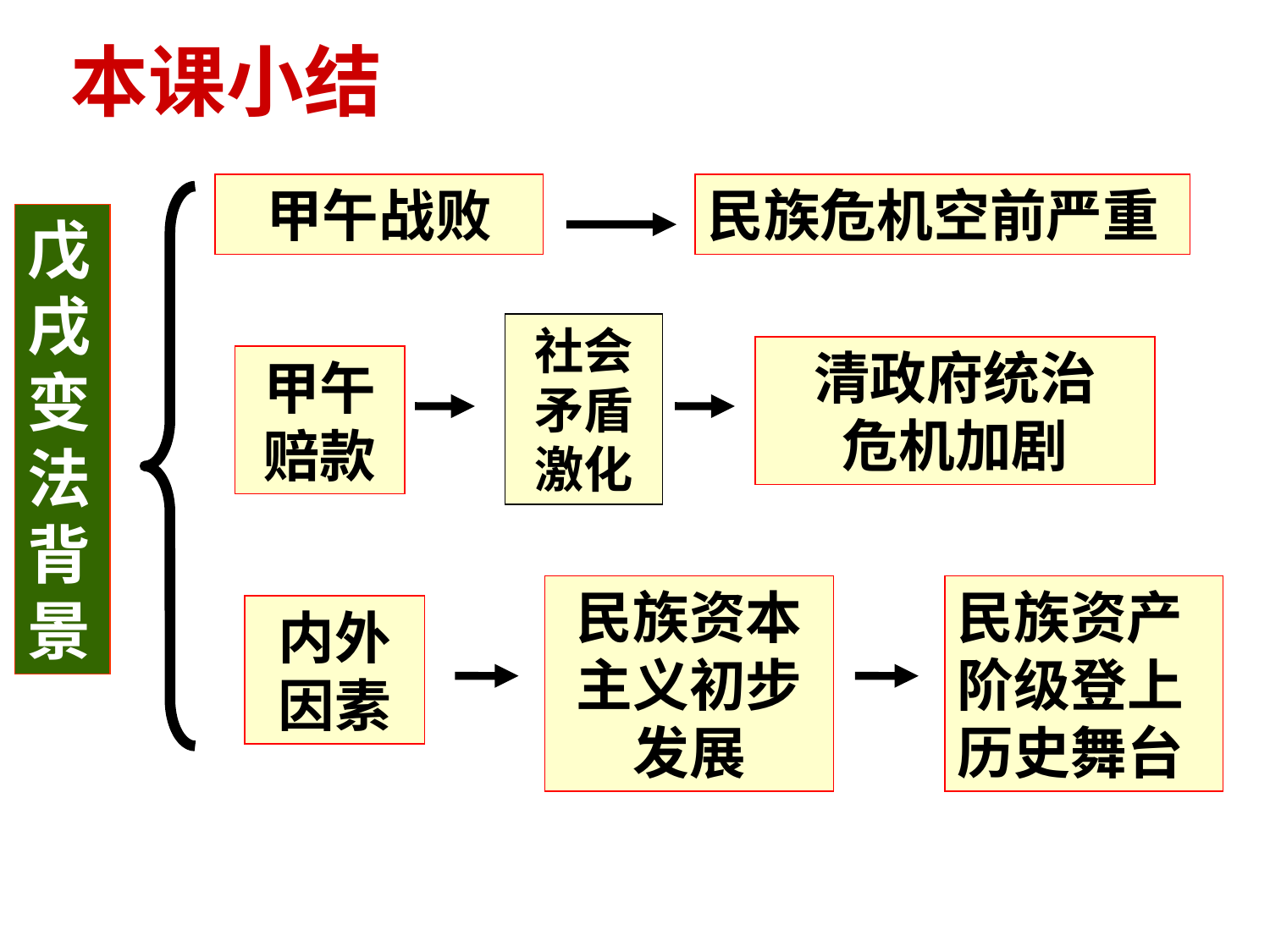

本课小结
甲午战败
民族危机空前严重

戊戌变法背景

社会矛盾激化
清政府统治
危机加剧
甲午赔款

民族资本主义初步发展
民族资产阶级登上历史舞台
内外因素